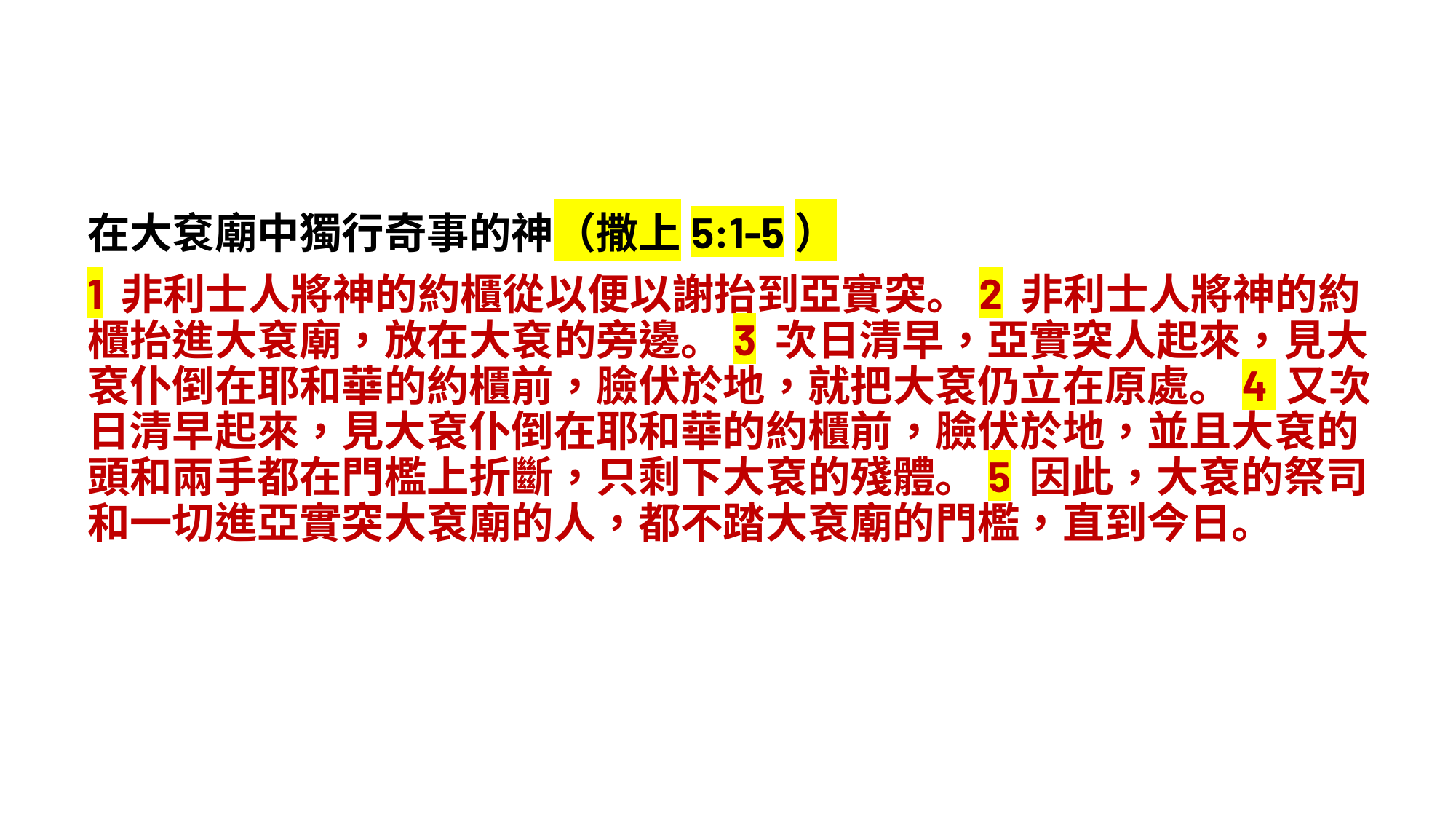

在大袞廟中獨行奇事的神（撒上5:1-5）
1 非利士人將神的約櫃從以便以謝抬到亞實突。2 非利士人將神的約櫃抬進大袞廟，放在大袞的旁邊。3 次日清早，亞實突人起來，見大袞仆倒在耶和華的約櫃前，臉伏於地，就把大袞仍立在原處。4 又次日清早起來，見大袞仆倒在耶和華的約櫃前，臉伏於地，並且大袞的頭和兩手都在門檻上折斷，只剩下大袞的殘體。5 因此，大袞的祭司和一切進亞實突大袞廟的人，都不踏大袞廟的門檻，直到今日。